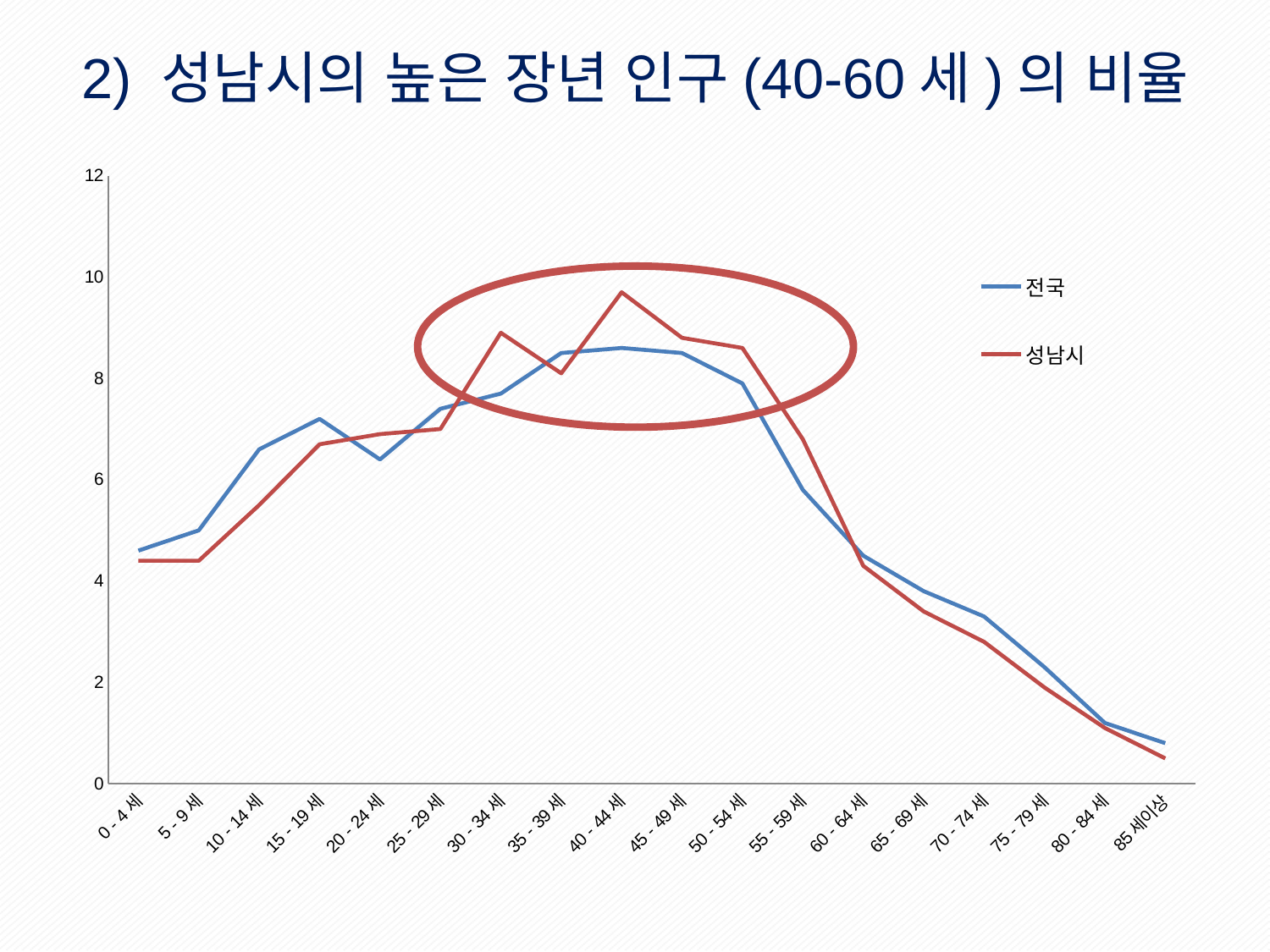

2) 성남시의 높은 장년 인구(40-60세)의 비율

### Chart

| Category | 전국 | 성남시 |
|---|---|---|
| 0 - 4세 | 4.6 | 4.4 |
| 5 - 9세 | 5.0 | 4.4 |
| 10 - 14세 | 6.6 | 5.5 |
| 15 - 19세 | 7.2 | 6.7 |
| 20 - 24세 | 6.4 | 6.9 |
| 25 - 29세 | 7.4 | 7.0 |
| 30 - 34세 | 7.7 | 8.9 |
| 35 - 39세 | 8.5 | 8.1 |
| 40 - 44세 | 8.6 | 9.700000000000001 |
| 45 - 49세 | 8.5 | 8.8 |
| 50 - 54세 | 7.9 | 8.6 |
| 55 - 59세 | 5.8 | 6.8 |
| 60 - 64세 | 4.5 | 4.3 |
| 65 - 69세 | 3.8 | 3.4 |
| 70 - 74세 | 3.3 | 2.8 |
| 75 - 79세 | 2.3 | 1.9 |
| 80 - 84세 | 1.2 | 1.1 |
| 85세이상 | 0.8 | 0.5 |
45